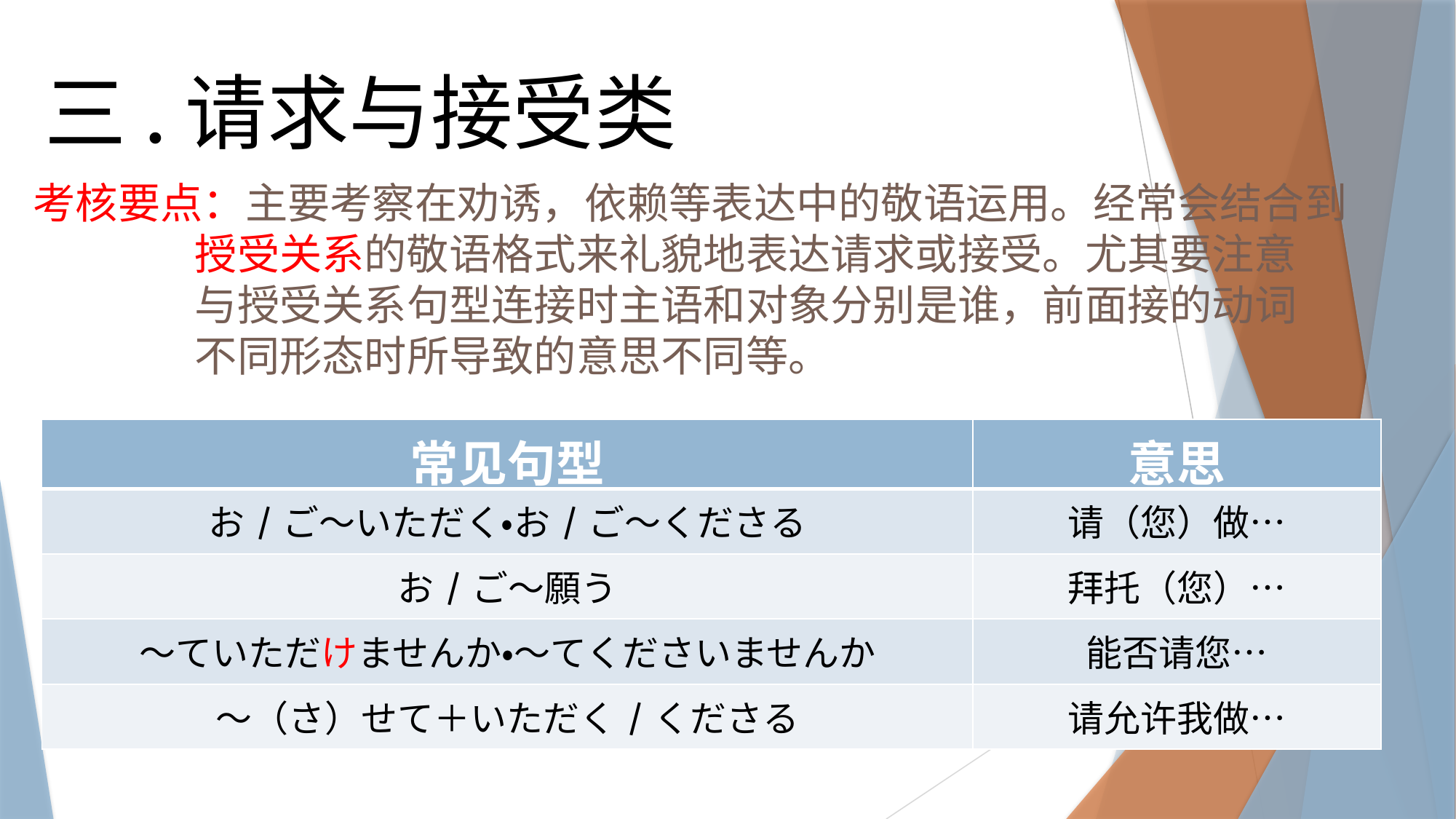

三.请求与接受类
考核要点：主要考察在劝诱，依赖等表达中的敬语运用。经常会结合到
                授受关系的敬语格式来礼貌地表达请求或接受。尤其要注意
                与授受关系句型连接时主语和对象分别是谁，前面接的动词
                不同形态时所导致的意思不同等。
| 常见句型 | 意思 |
| --- | --- |
| お/ご～いただく・お/ご～くださる | 请（您）做… |
| お/ご～願う | 拜托（您）… |
| ～ていただけませんか・～てくださいませんか | 能否请您… |
| ～（さ）せて＋いただく/くださる | 请允许我做… |